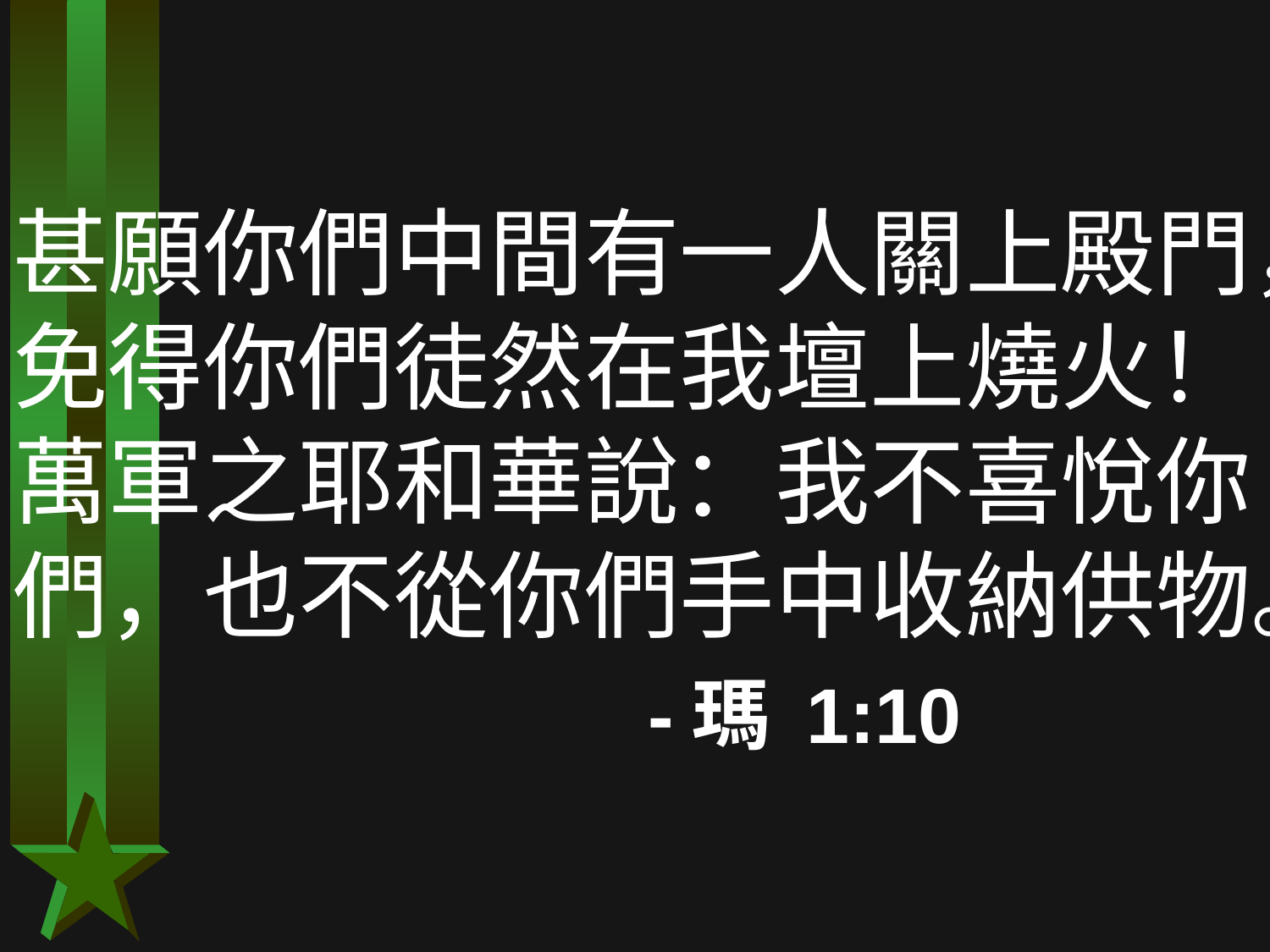

甚願你們中間有一人關上殿門，免得你們徒然在我壇上燒火！萬軍之耶和華說：我不喜悅你們，也不從你們手中收納供物。
					-瑪 1:10